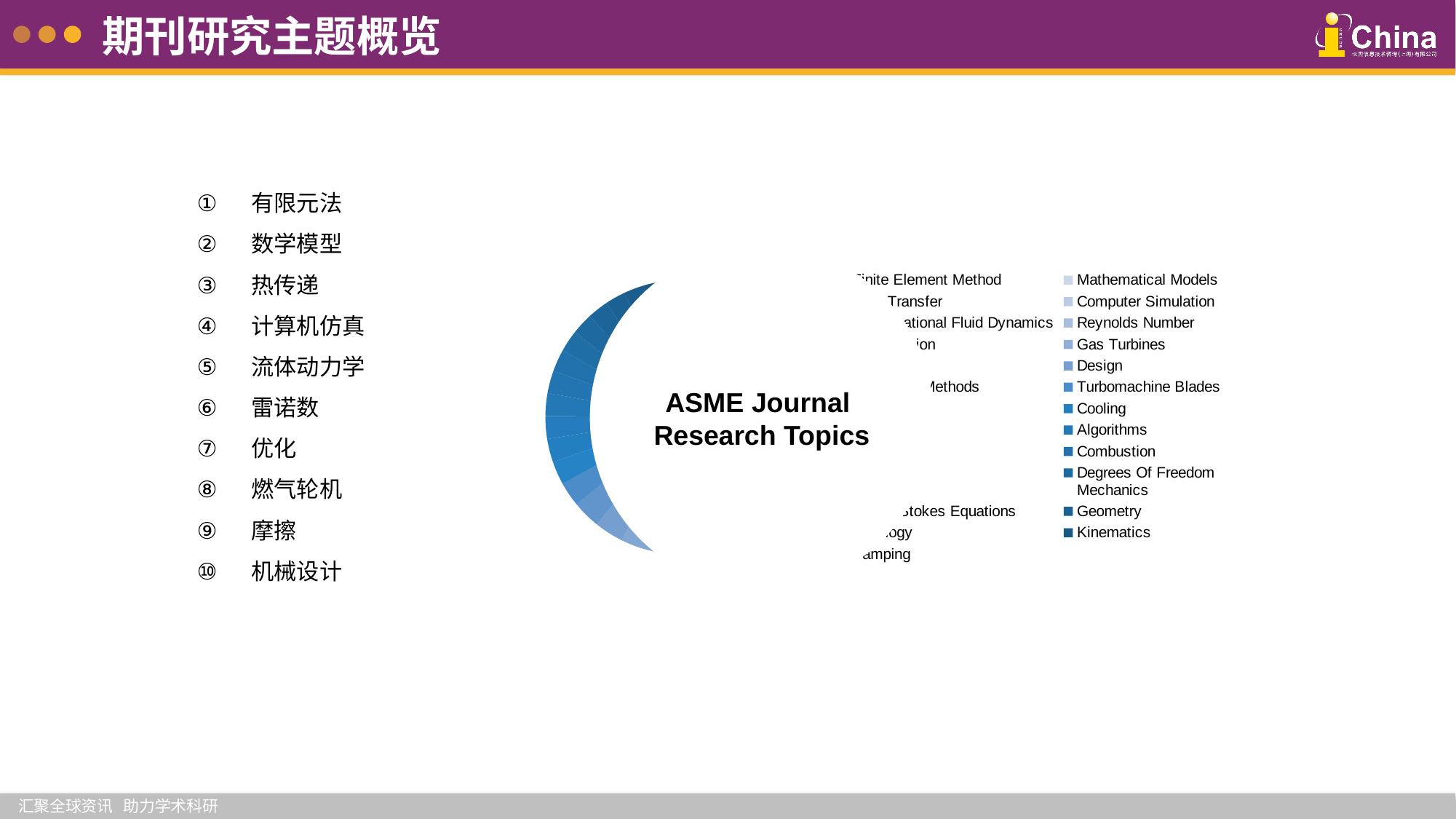

期刊研究主题概览

### Chart

| Category | Article |
|---|---|
| Finite Element Method | 3608.0 |
| Mathematical Models | 3191.0 |
| Heat Transfer | 3096.0 |
| Computer Simulation | 2940.0 |
| Computational Fluid Dynamics | 2147.0 |
| Reynolds Number | 2124.0 |
| Optimization | 1778.0 |
| Gas Turbines | 1650.0 |
| Friction | 1568.0 |
| Design | 1332.0 |
| Numerical Methods | 1273.0 |
| Turbomachine Blades | 1121.0 |
| Heat Flux | 1070.0 |
| Cooling | 1056.0 |
| Deformation | 1040.0 |
| Algorithms | 1030.0 |
| Engines | 1022.0 |
| Combustion | 1003.0 |
| Stiffness | 996.0 |
| Degrees Of Freedom Mechanics | 975.0 |
| Navier Stokes Equations | 945.0 |
| Geometry | 922.0 |
| Tribology | 918.0 |
| Kinematics | 893.0 |
| Damping | 884.0 |
有限元法
数学模型
热传递
计算机仿真
流体动力学
雷诺数
优化
燃气轮机
摩擦
机械设计
ASME Journal
Research Topics